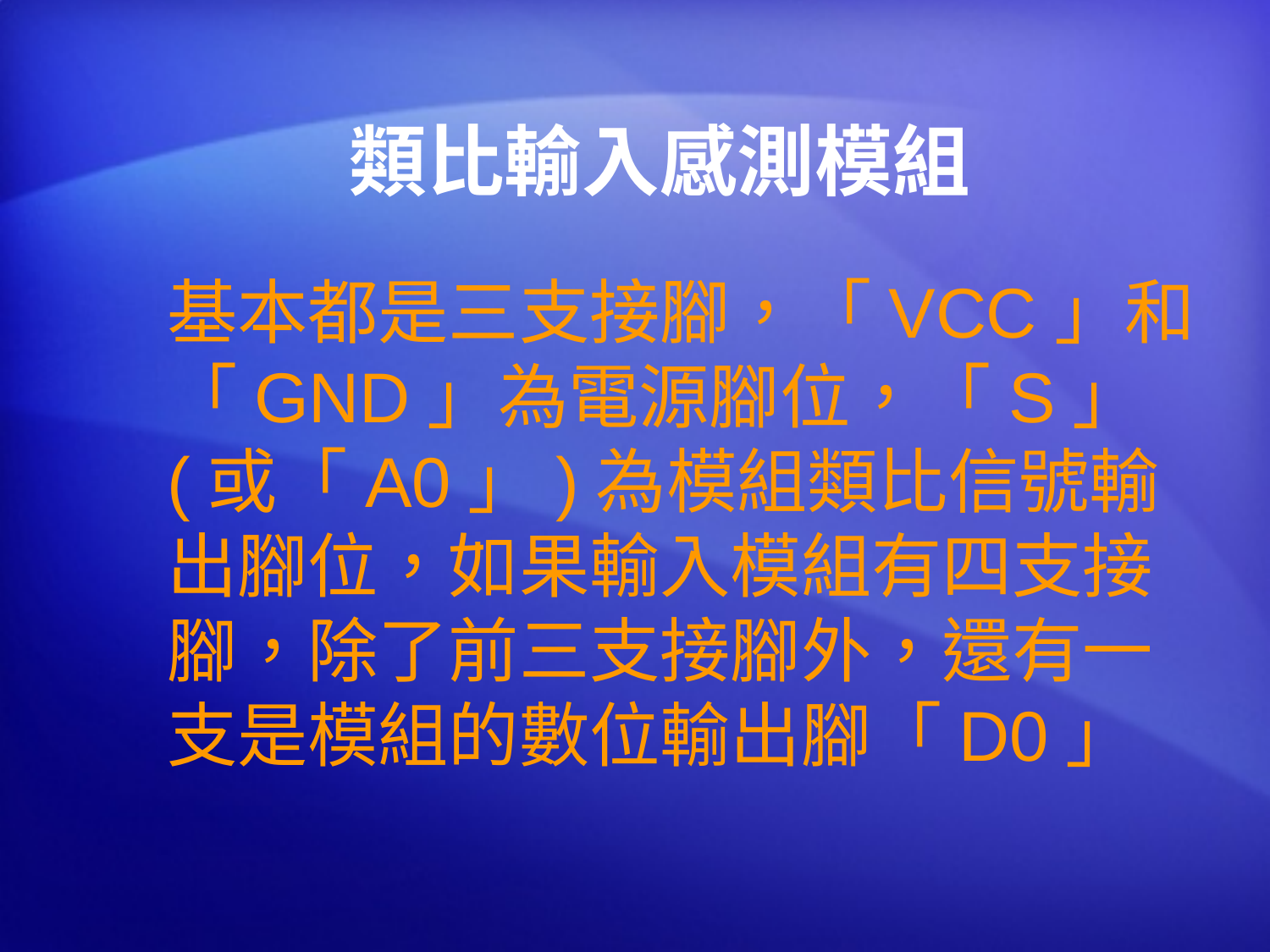

# 類比輸入感測模組
基本都是三支接腳，「VCC」和「GND」為電源腳位，「S」(或「A0」)為模組類比信號輸出腳位，如果輸入模組有四支接腳，除了前三支接腳外，還有一支是模組的數位輸出腳「D0」